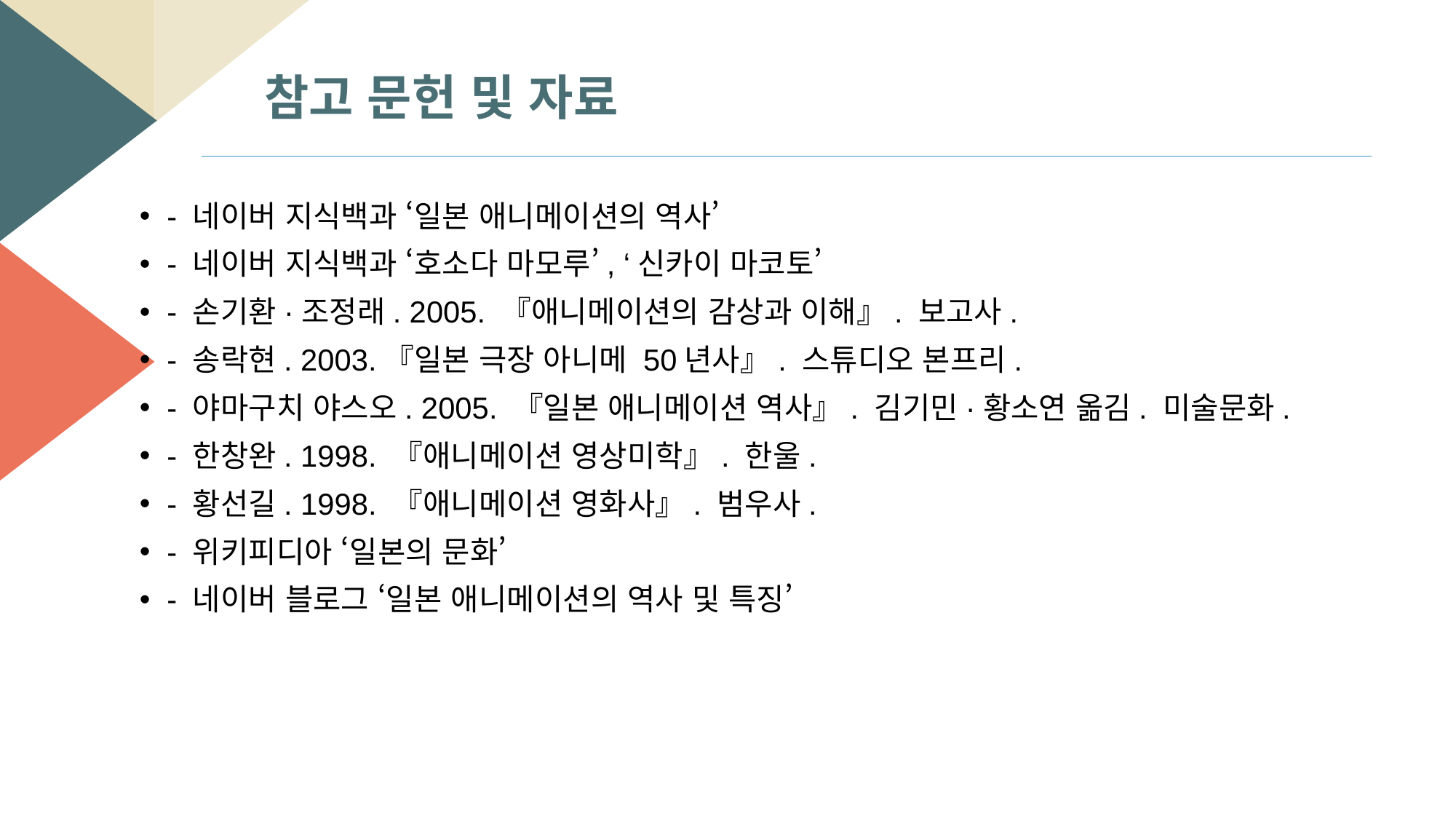

참고 문헌 및 자료
- 네이버 지식백과 ‘일본 애니메이션의 역사’
- 네이버 지식백과 ‘호소다 마모루’, ‘신카이 마코토’
- 손기환·조정래. 2005. 『애니메이션의 감상과 이해』. 보고사.
- 송락현. 2003.『일본 극장 아니메 50년사』. 스튜디오 본프리.
- 야마구치 야스오. 2005. 『일본 애니메이션 역사』. 김기민·황소연 옮김. 미술문화.
- 한창완. 1998. 『애니메이션 영상미학』. 한울.
- 황선길. 1998. 『애니메이션 영화사』. 범우사.
- 위키피디아 ‘일본의 문화’
- 네이버 블로그 ‘일본 애니메이션의 역사 및 특징’